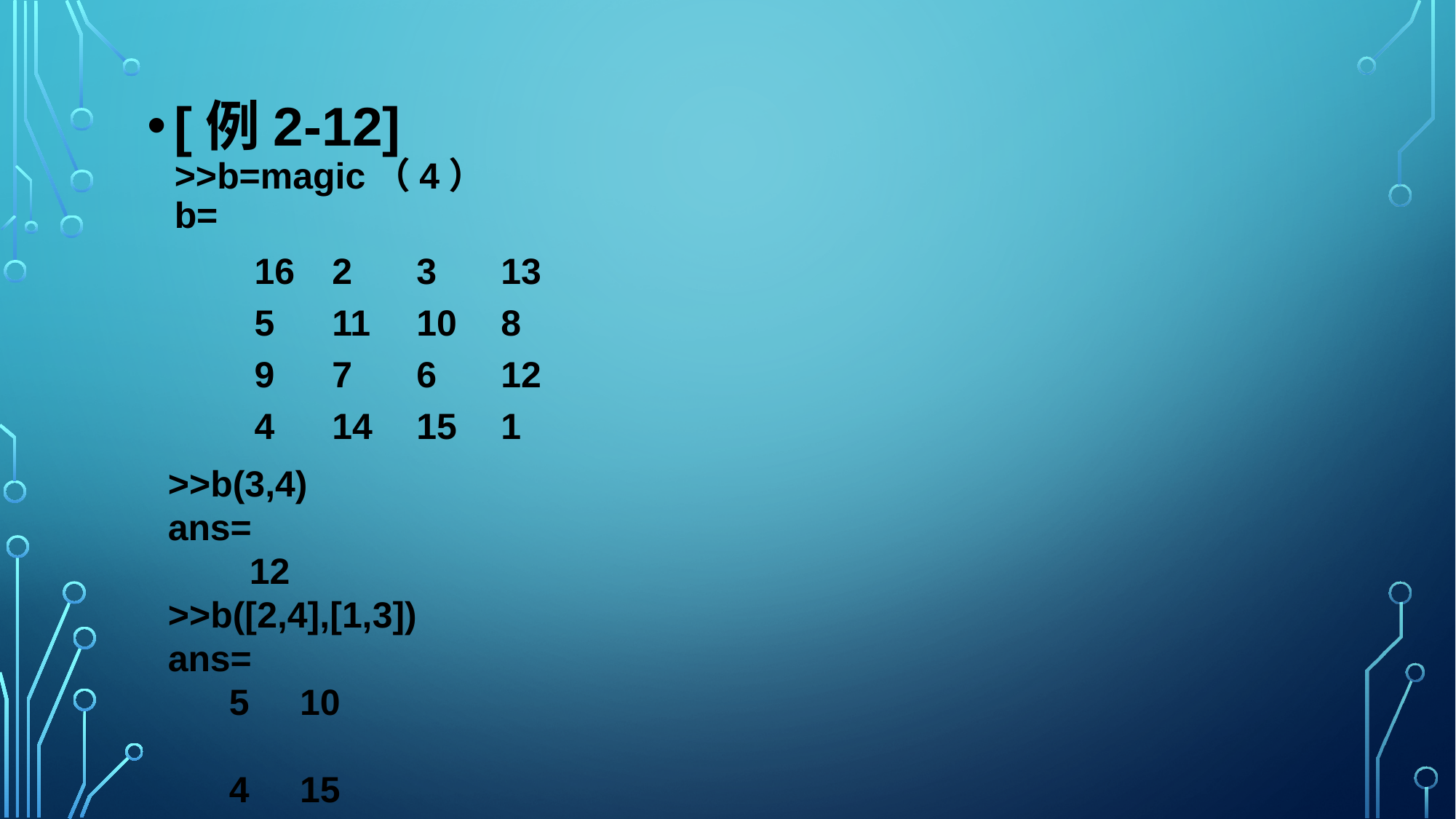

# [例2-12] >>b=magic（4） b=
| 16 | 2 | 3 | 13 |
| --- | --- | --- | --- |
| 5 | 11 | 10 | 8 |
| 9 | 7 | 6 | 12 |
| 4 | 14 | 15 | 1 |
>>b(3,4)
ans=
        12
>>b([2,4],[1,3])
ans=
      5     10

      4     15